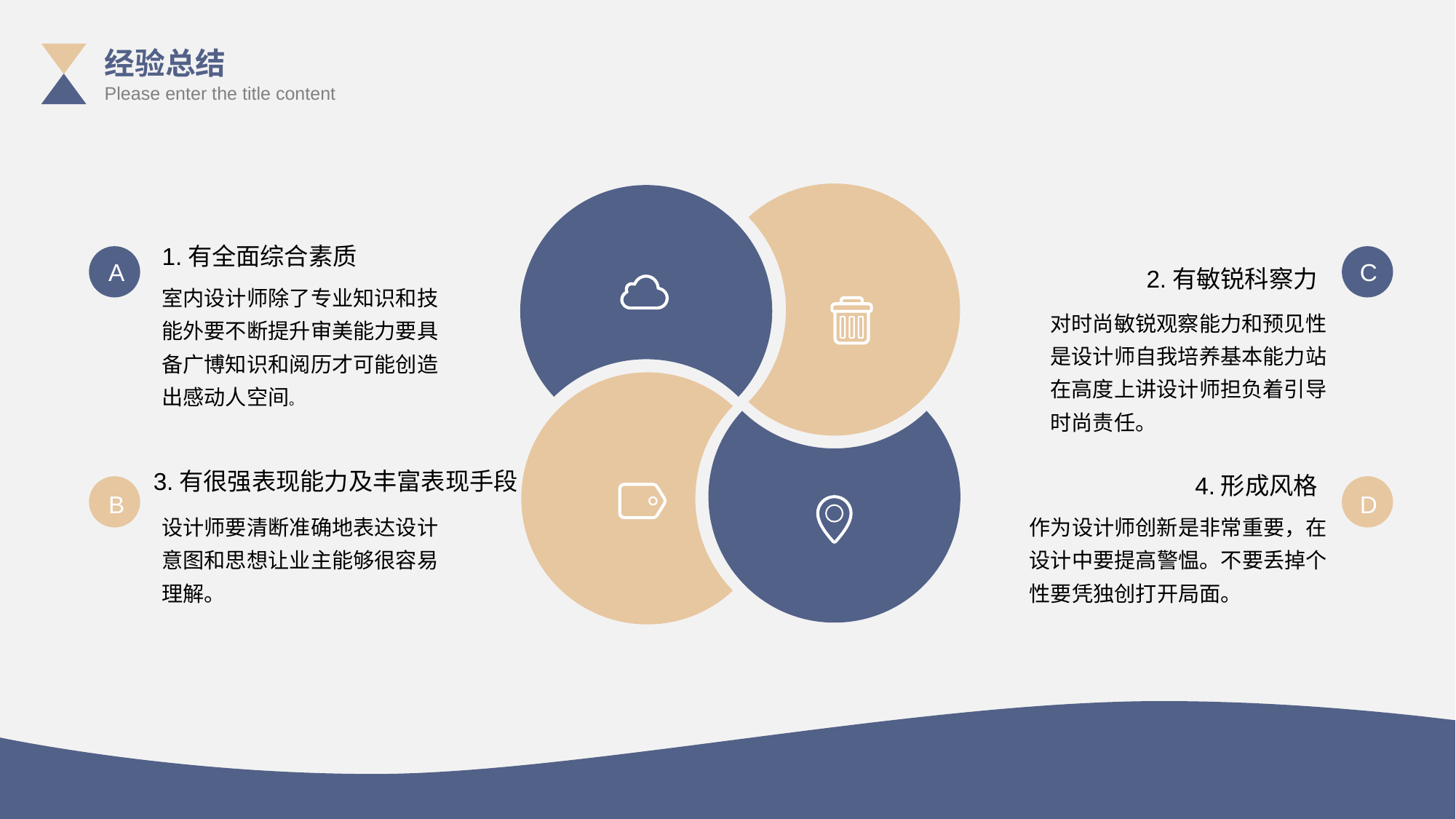

经验总结
Please enter the title content

2.有敏锐科察力
1.有全面综合素质

A
C
室内设计师除了专业知识和技能外要不断提升审美能力要具备广博知识和阅历才可能创造出感动人空间。

对时尚敏锐观察能力和预见性是设计师自我培养基本能力站在高度上讲设计师担负着引导时尚责任。

3.有很强表现能力及丰富表现手段
4.形成风格

B
D

作为设计师创新是非常重要，在设计中要提高警愠。不要丢掉个性要凭独创打开局面。
设计师要清断准确地表达设计意图和思想让业主能够很容易理解。